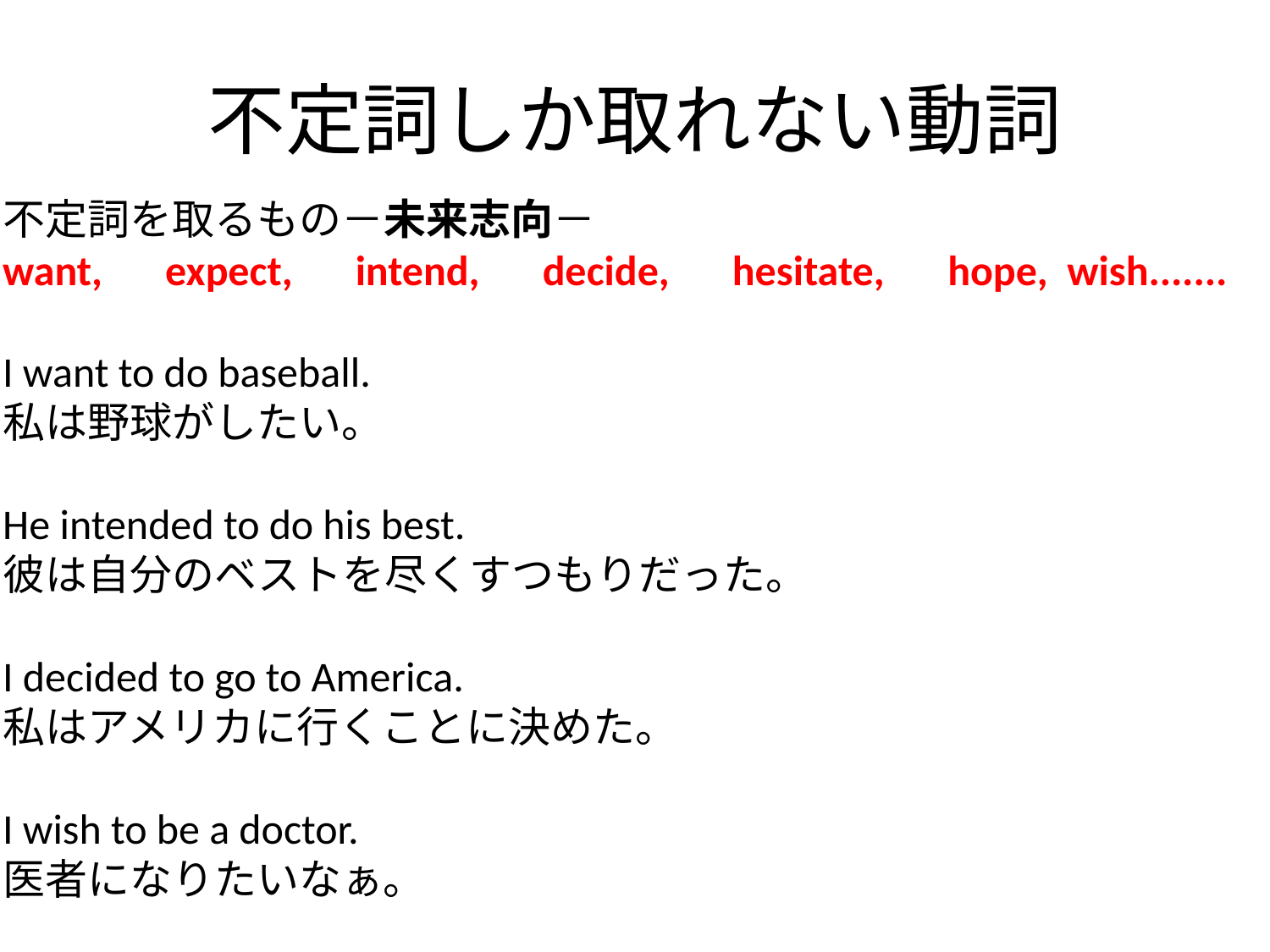

# 不定詞しか取れない動詞
不定詞を取るもの－未来志向－
want,　expect,　intend,　decide,　hesitate,　hope,  wish.......

I want to do baseball.
私は野球がしたい。

He intended to do his best.
彼は自分のベストを尽くすつもりだった。

I decided to go to America.
私はアメリカに行くことに決めた。

I wish to be a doctor.
医者になりたいなぁ。